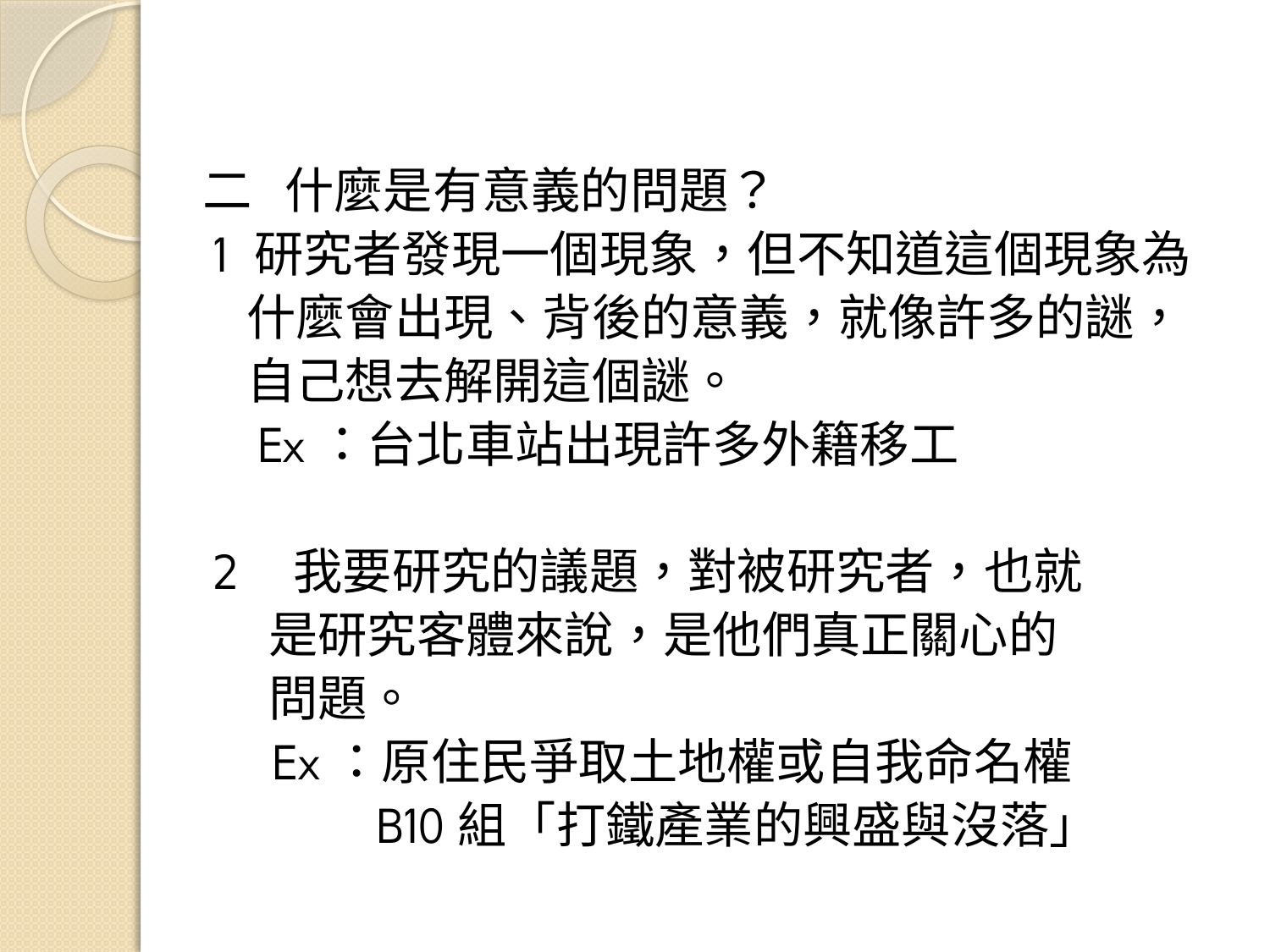

#

  二   什麼是有意義的問題？
   1 研究者發現一個現象，但不知道這個現象為
      什麼會出現、背後的意義，就像許多的謎，
      自己想去解開這個謎。
      Ex：台北車站出現許多外籍移工

   2   我要研究的議題，對被研究者，也就
        是研究客體來說，是他們真正關心的
        問題。
       Ex：原住民爭取土地權或自我命名權
              B10組「打鐵產業的興盛與沒落」